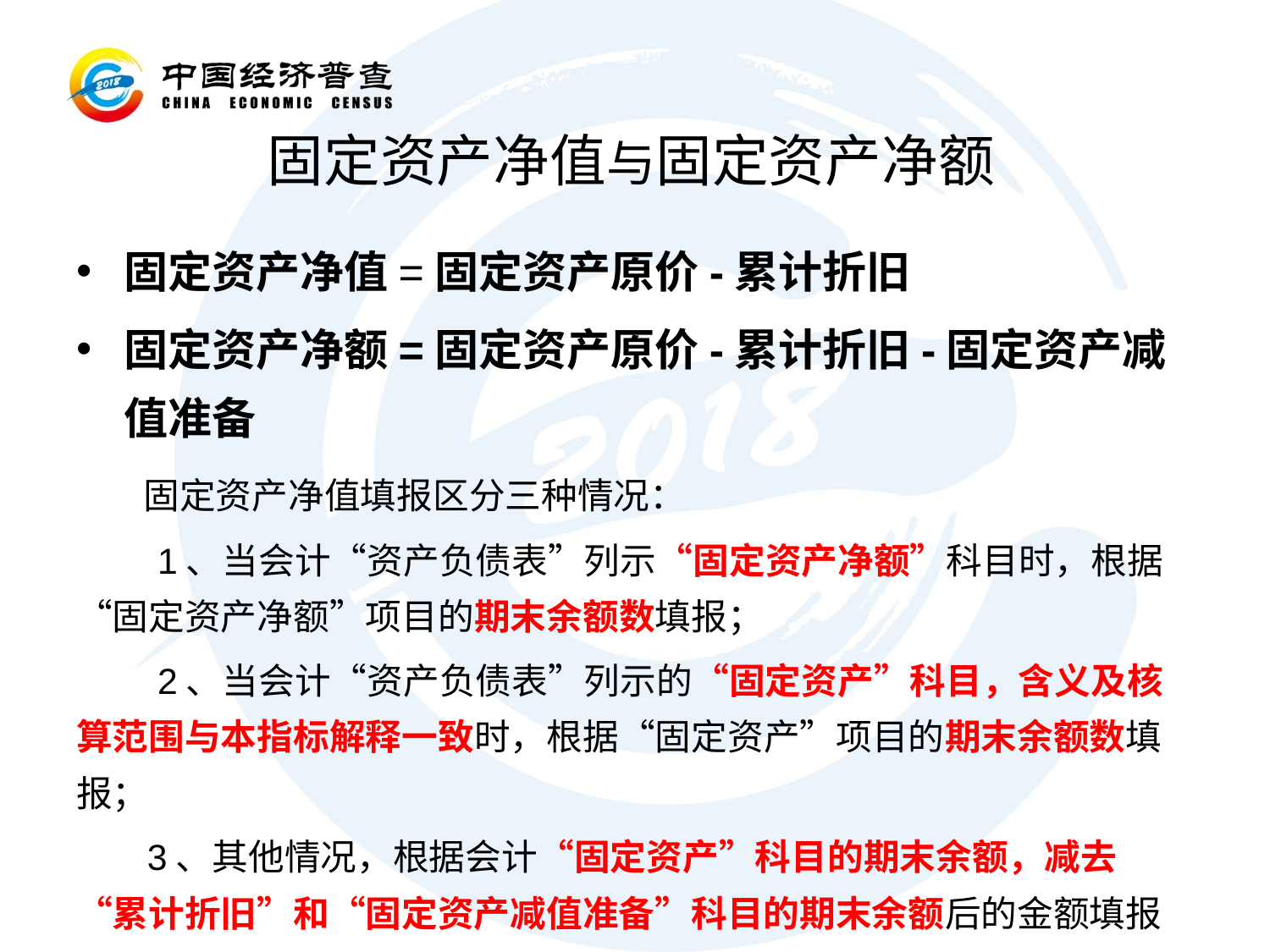

# 固定资产净值与固定资产净额
固定资产净值=固定资产原价-累计折旧
固定资产净额=固定资产原价-累计折旧-固定资产减值准备
      固定资产净值填报区分三种情况：
        1、当会计“资产负债表”列示“固定资产净额”科目时，根据  “固定资产净额”项目的期末余额数填报；
        2、当会计“资产负债表”列示的“固定资产”科目，含义及核算范围与本指标解释一致时，根据“固定资产”项目的期末余额数填报；
       3、其他情况，根据会计“固定资产”科目的期末余额，减去“累计折旧”和“固定资产减值准备”科目的期末余额后的金额填报